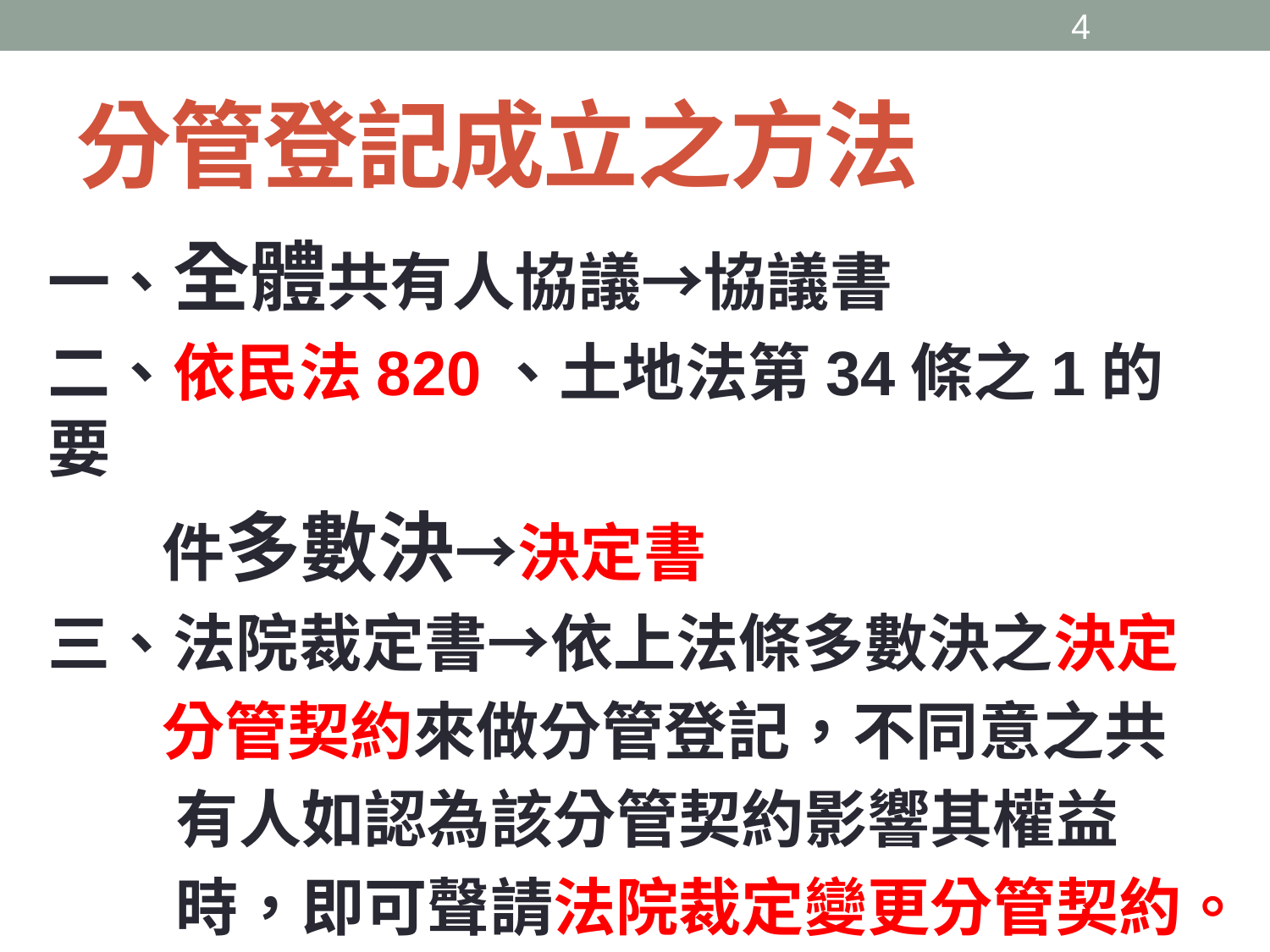

4
# 分管登記成立之方法
一、全體共有人協議→協議書
二、依民法820、土地法第34條之1的要
       件多數決→決定書
三、法院裁定書→依上法條多數決之決定
       分管契約來做分管登記，不同意之共
        有人如認為該分管契約影響其權益
        時，即可聲請法院裁定變更分管契約。